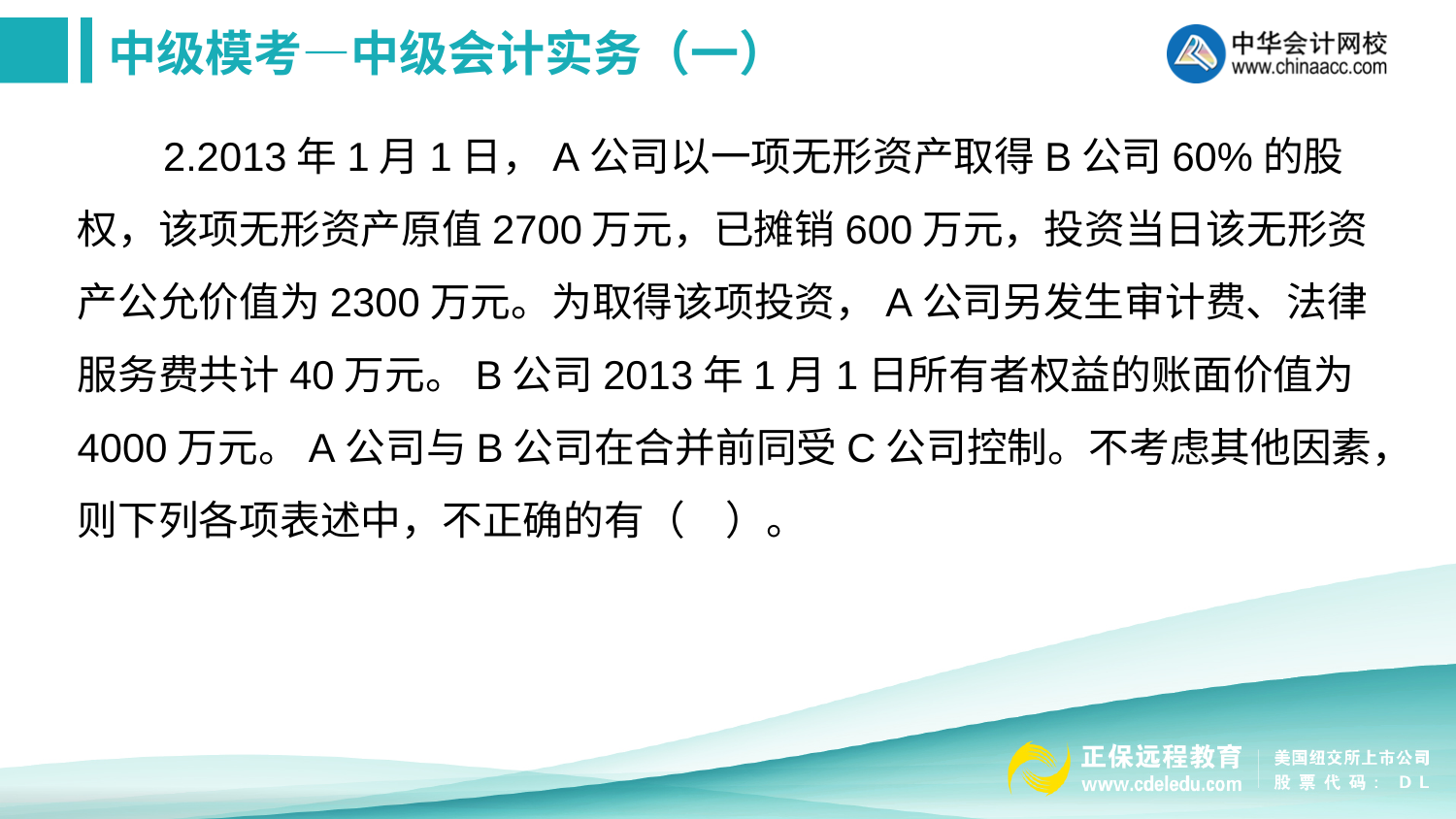

2.2013年1月1日，A公司以一项无形资产取得B公司60%的股权，该项无形资产原值2700万元，已摊销600万元，投资当日该无形资产公允价值为2300万元。为取得该项投资，A公司另发生审计费、法律服务费共计40万元。B公司2013年1月1日所有者权益的账面价值为4000万元。A公司与B公司在合并前同受C公司控制。不考虑其他因素，则下列各项表述中，不正确的有（　）。